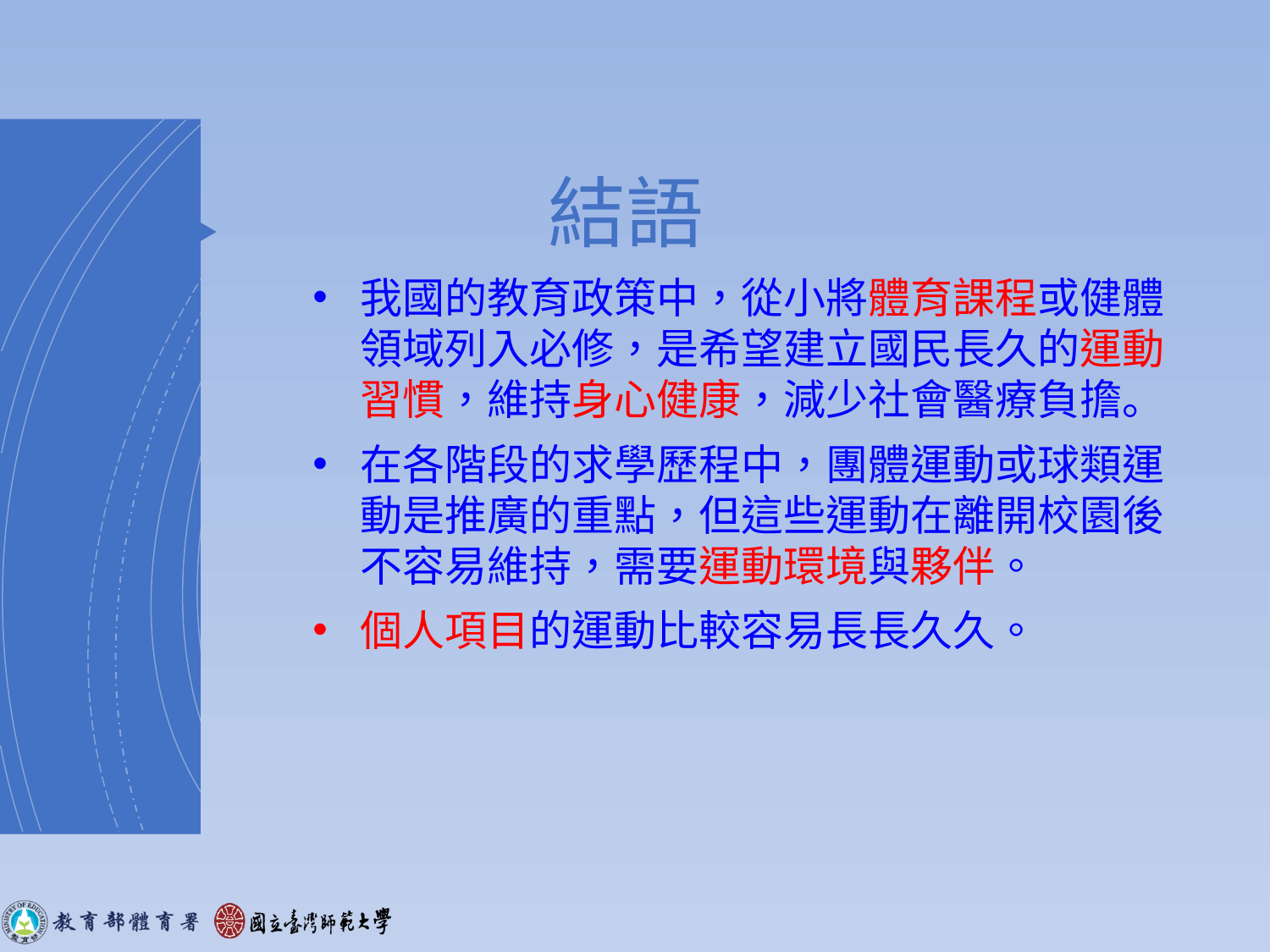

# 結語

我國的教育政策中，從小將體育課程或健體領域列入必修，是希望建立國民長久的運動習慣，維持身心健康，減少社會醫療負擔。
在各階段的求學歷程中，團體運動或球類運動是推廣的重點，但這些運動在離開校園後不容易維持，需要運動環境與夥伴。
個人項目的運動比較容易長長久久。